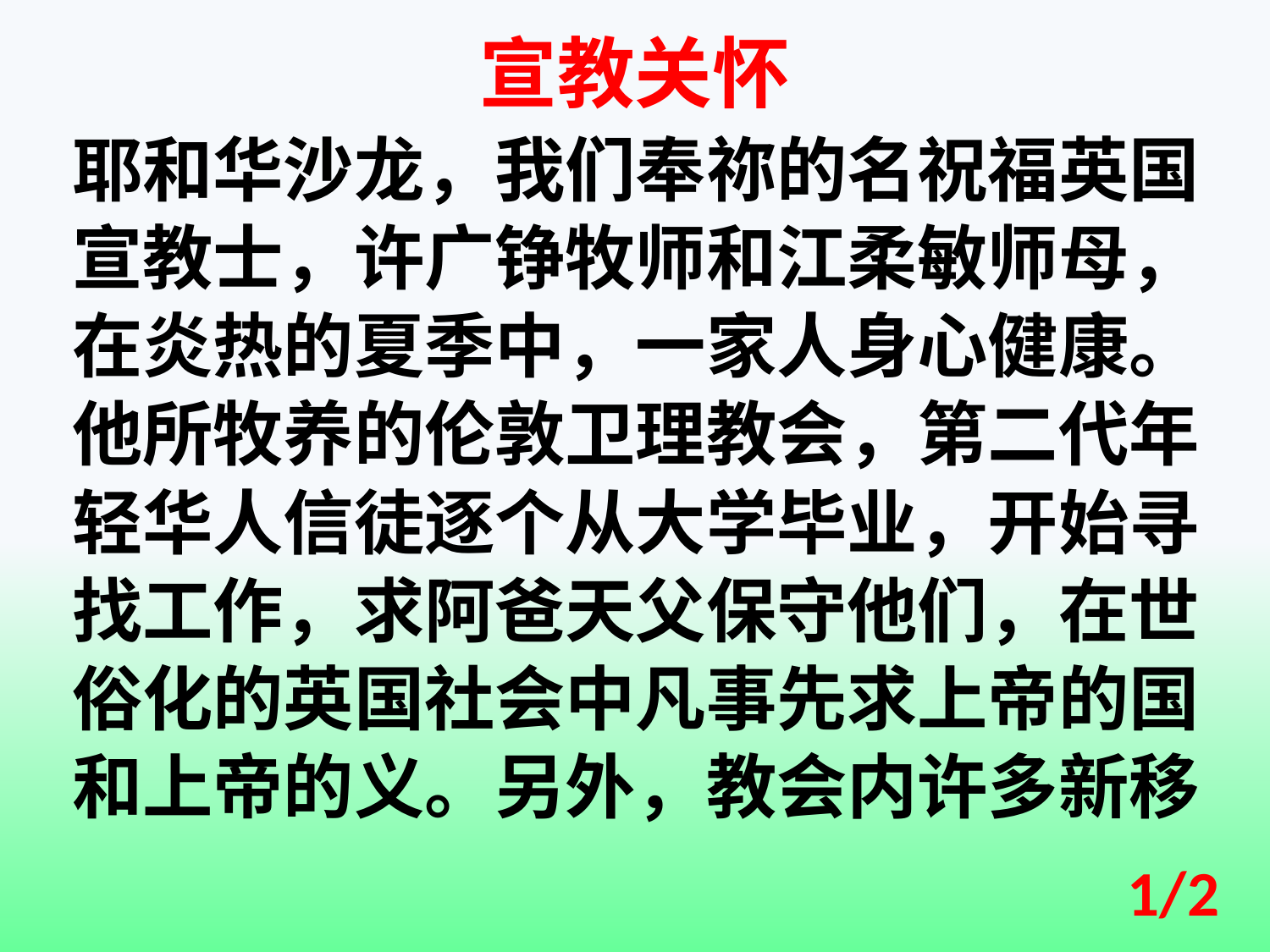

宣教关怀
耶和华沙龙，我们奉祢的名祝福英国宣教士，许广铮牧师和江柔敏师母，在炎热的夏季中，一家人身心健康。他所牧养的伦敦卫理教会，第二代年轻华人信徒逐个从大学毕业，开始寻找工作，求阿爸天父保守他们，在世俗化的英国社会中凡事先求上帝的国和上帝的义。另外，教会内许多新移
1/2